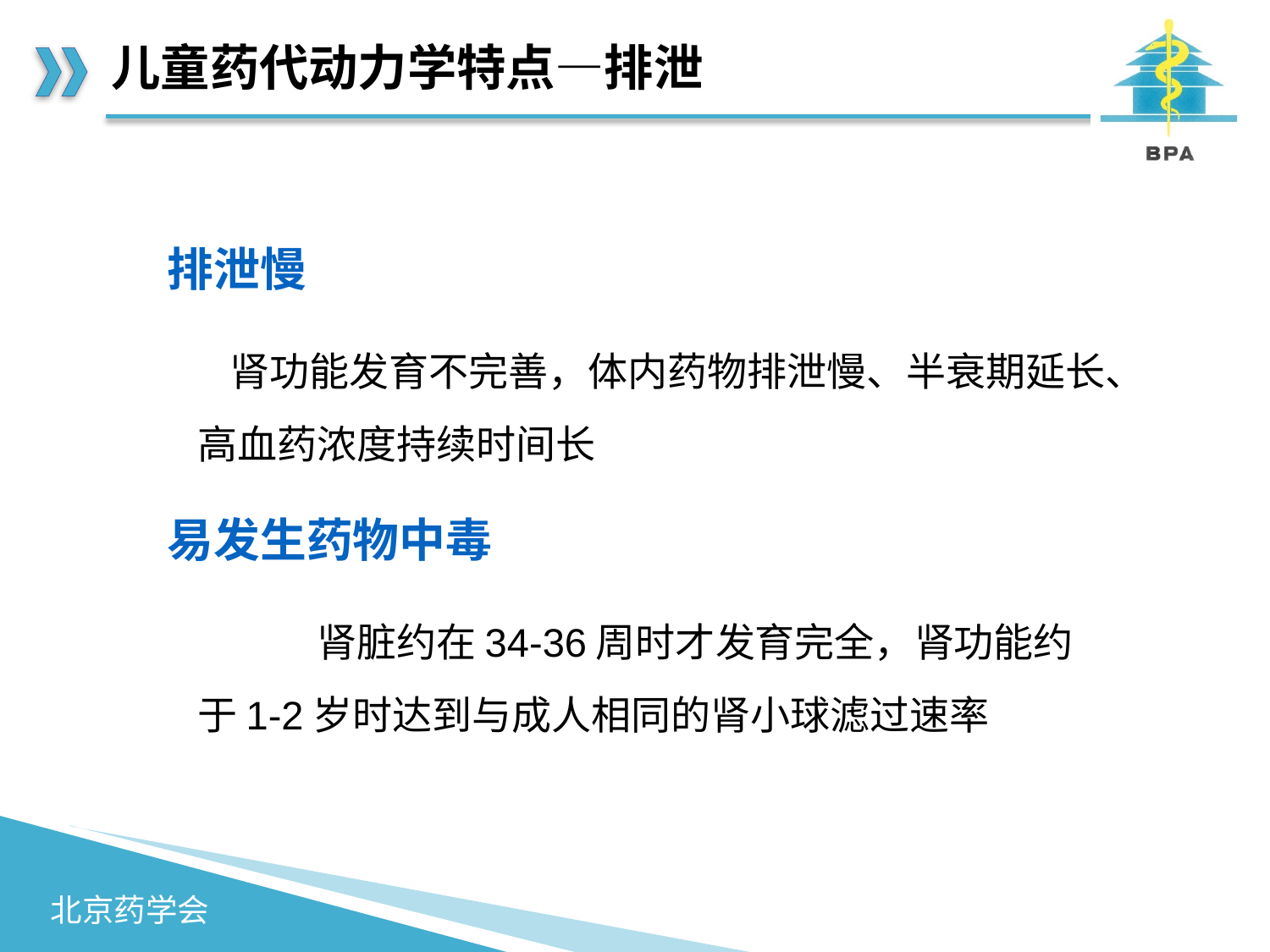

# 儿童药代动力学特点—排泄
排泄慢
     肾功能发育不完善，体内药物排泄慢、半衰期延长、高血药浓度持续时间长
易发生药物中毒
   	肾脏约在34-36周时才发育完全，肾功能约于1-2岁时达到与成人相同的肾小球滤过速率